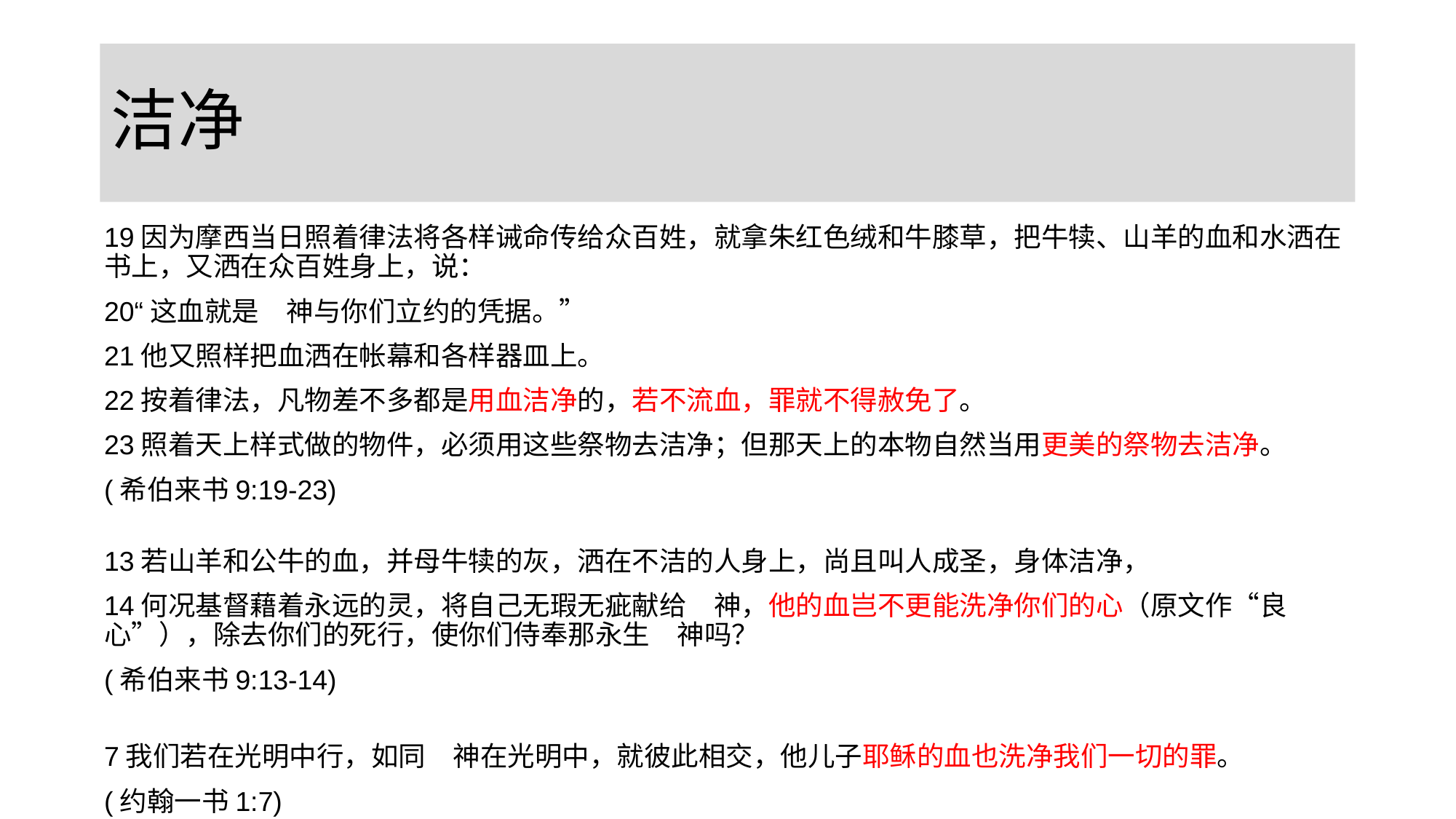

# 洁净
19因为摩西当日照着律法将各样诫命传给众百姓，就拿朱红色绒和牛膝草，把牛犊、山羊的血和水洒在书上，又洒在众百姓身上，说：
20“这血就是　神与你们立约的凭据。”
21他又照样把血洒在帐幕和各样器皿上。
22按着律法，凡物差不多都是用血洁净的，若不流血，罪就不得赦免了。
23照着天上样式做的物件，必须用这些祭物去洁净；但那天上的本物自然当用更美的祭物去洁净。
(希伯来书9:19-23)

13若山羊和公牛的血，并母牛犊的灰，洒在不洁的人身上，尚且叫人成圣，身体洁净，
14何况基督藉着永远的灵，将自己无瑕无疵献给　神，他的血岂不更能洗净你们的心（原文作“良心”），除去你们的死行，使你们侍奉那永生　神吗？
(希伯来书9:13-14)

7我们若在光明中行，如同　神在光明中，就彼此相交，他儿子耶稣的血也洗净我们一切的罪。
(约翰一书1:7)